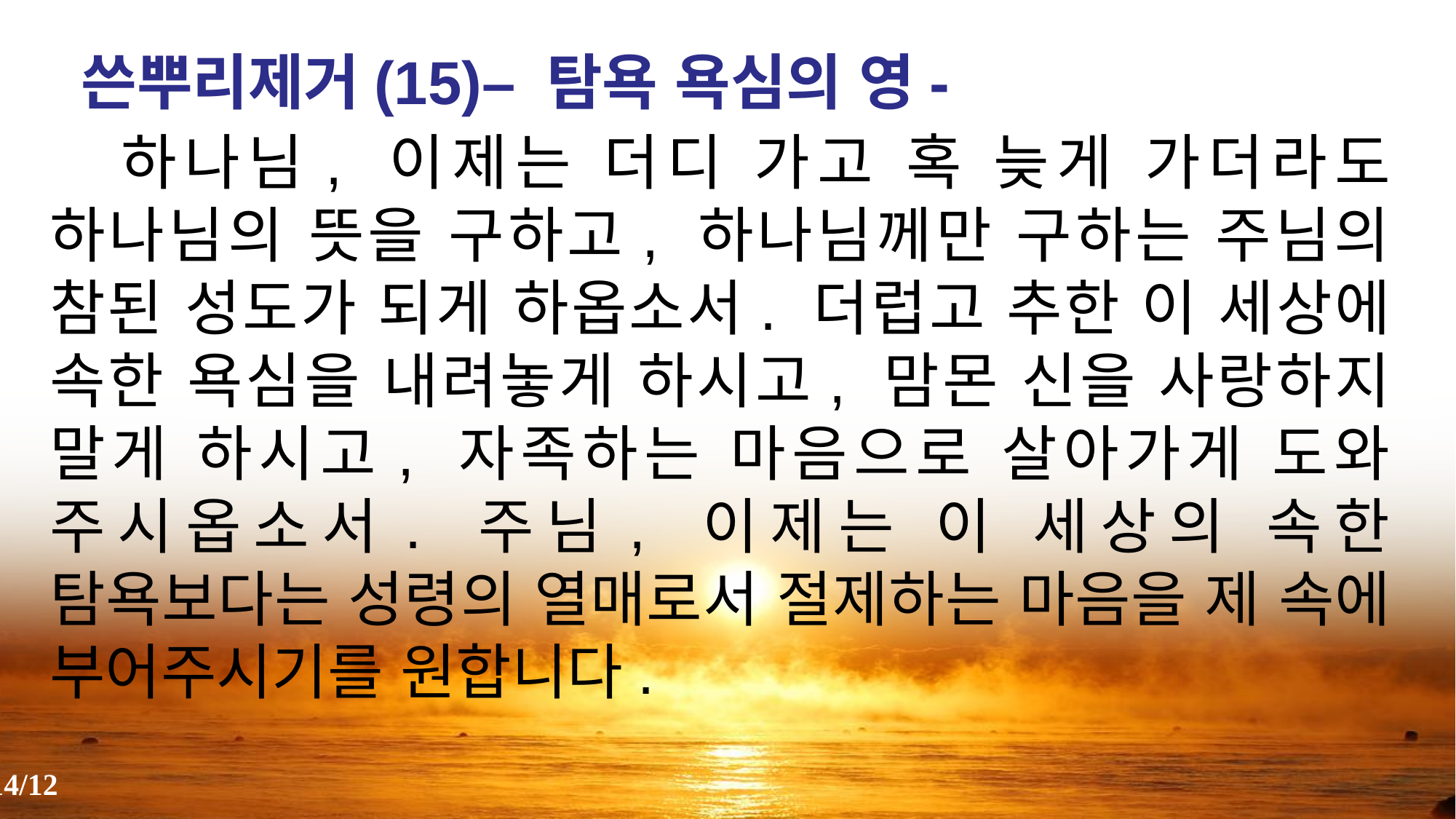

쓴뿌리제거(15)– 탐욕 욕심의 영-
  하나님, 이제는 더디 가고 혹 늦게 가더라도 하나님의 뜻을 구하고, 하나님께만 구하는 주님의 참된 성도가 되게 하옵소서. 더럽고 추한 이 세상에 속한 욕심을 내려놓게 하시고, 맘몬 신을 사랑하지 말게 하시고, 자족하는 마음으로 살아가게 도와 주시옵소서. 주님, 이제는 이 세상의 속한 탐욕보다는 성령의 열매로서 절제하는 마음을 제 속에 부어주시기를 원합니다.